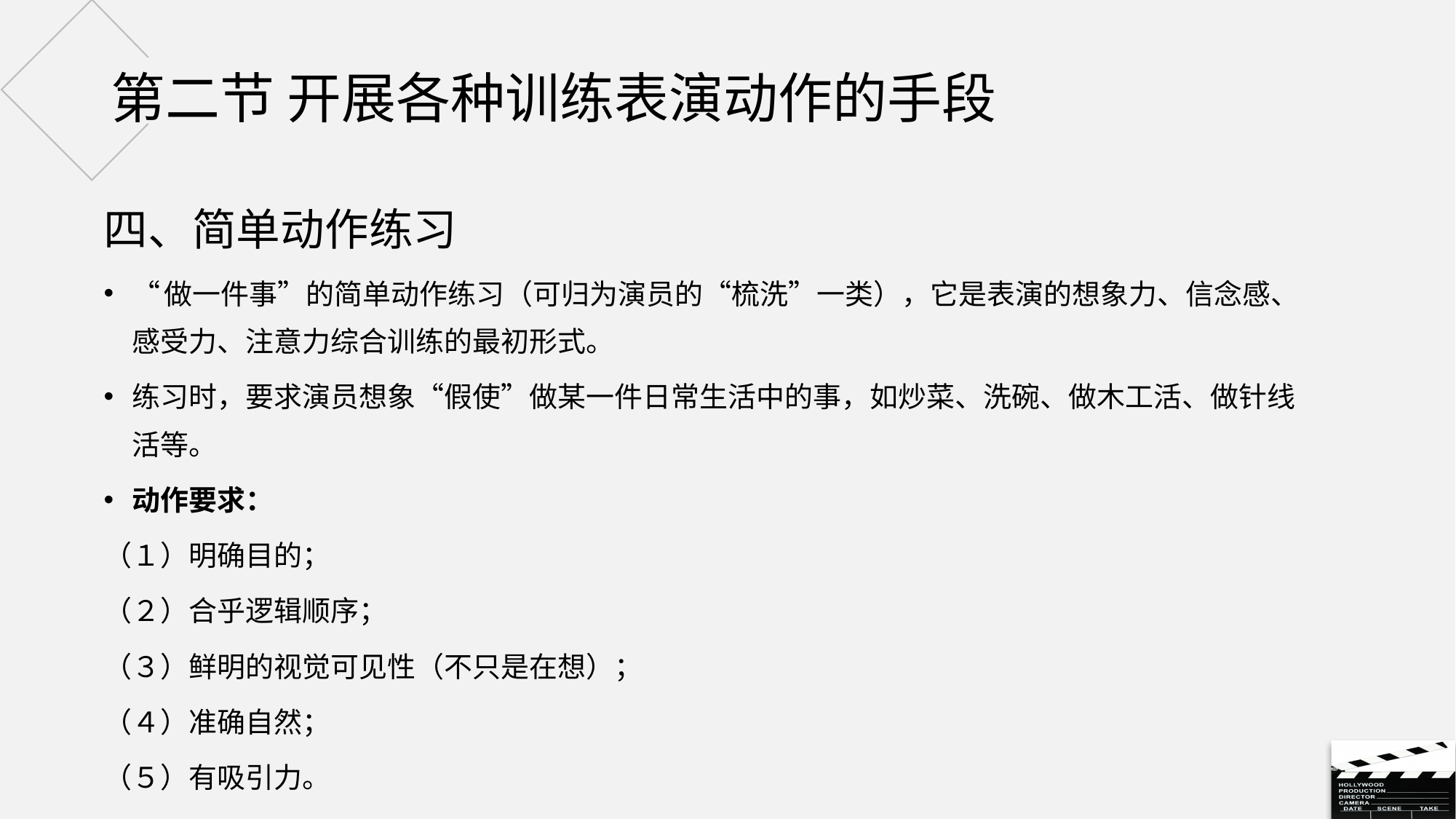

# 第二节 开展各种训练表演动作的手段
四、简单动作练习
“做一件事”的简单动作练习（可归为演员的“梳洗”一类），它是表演的想象力、信念感、感受力、注意力综合训练的最初形式。
练习时，要求演员想象“假使”做某一件日常生活中的事，如炒菜、洗碗、做木工活、做针线活等。
动作要求：
（１）明确目的；
（２）合乎逻辑顺序；
（３）鲜明的视觉可见性（不只是在想）；
（４）准确自然；
（５）有吸引力。